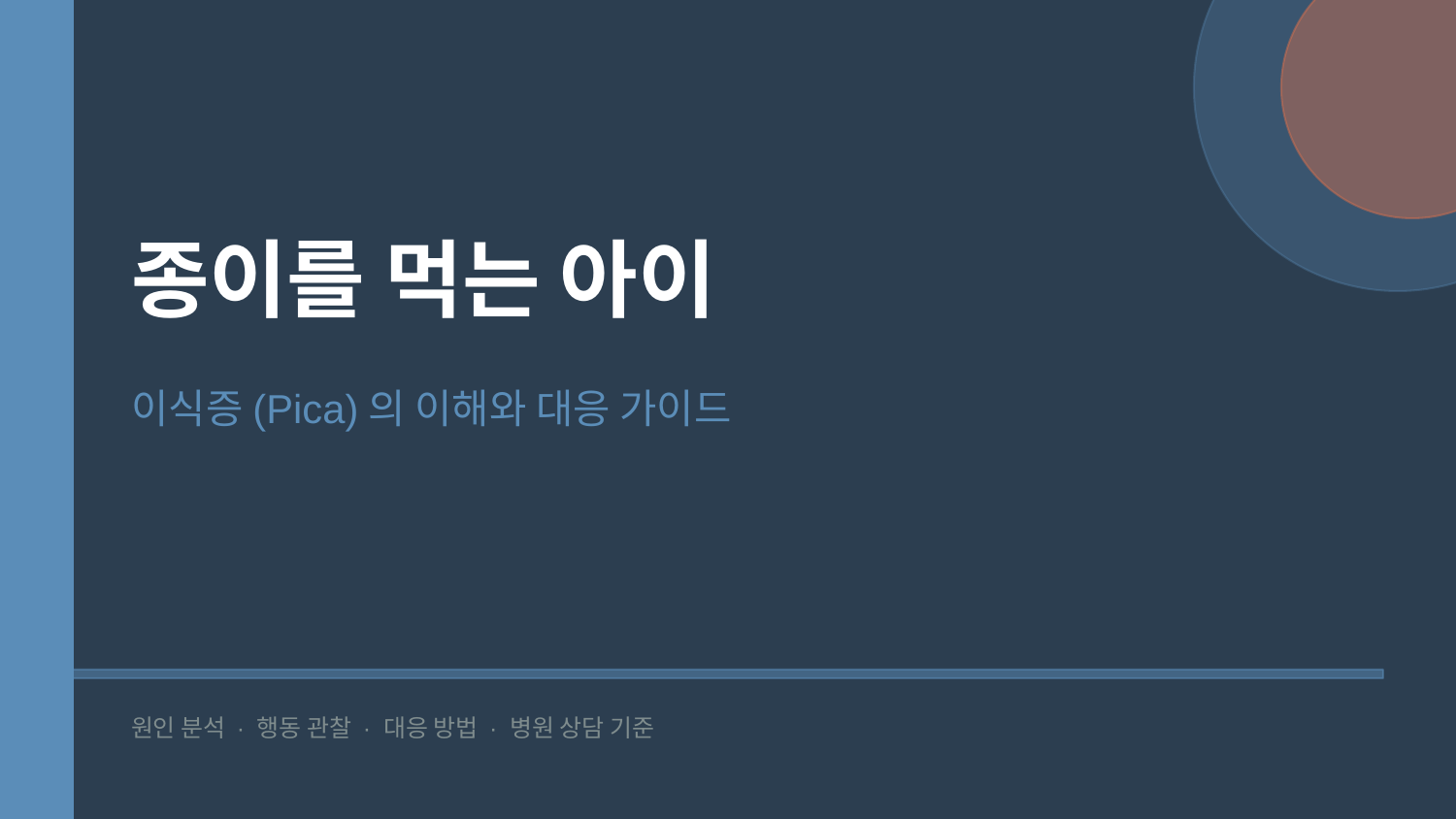

종이를 먹는 아이
이식증(Pica)의 이해와 대응 가이드

원인 분석 · 행동 관찰 · 대응 방법 · 병원 상담 기준